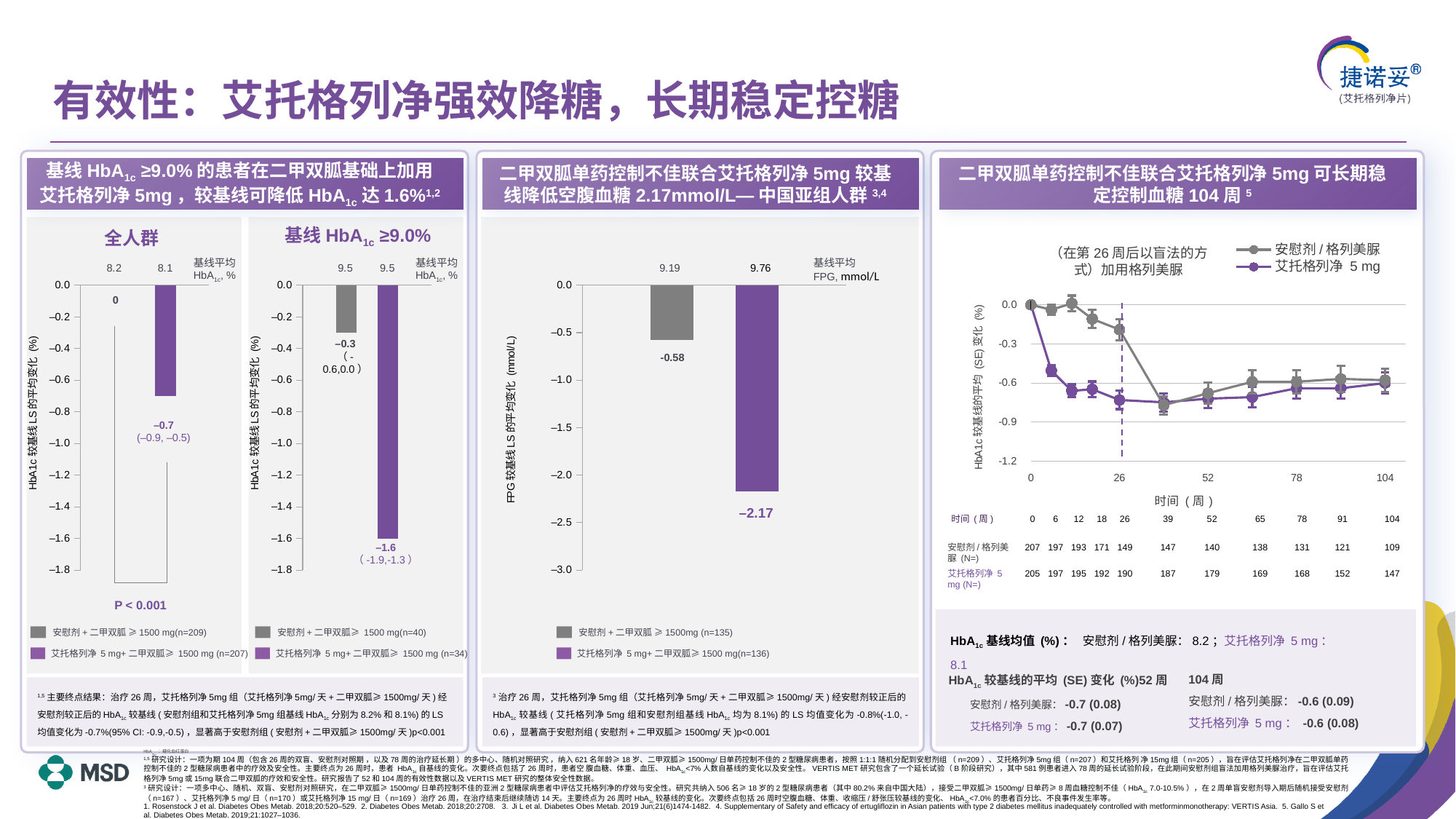

# 有效性：艾托格列净强效降糖，长期稳定控糖

基线HbA1c ≥9.0%的患者在二甲双胍基础上加用
艾托格列净5mg，较基线可降低HbA1c达1.6%1,2
二甲双胍单药控制不佳联合艾托格列净5mg较基线降低空腹血糖2.17mmol/L—中国亚组人群3,4
二甲双胍单药控制不佳联合艾托格列净5mg可长期稳定控制血糖104周5

### Chart

| Category | Placebo (n=61) | Ertugliflozin 5 mg (n=74) |
|---|---|---|
| >9.0% | 0.0 | -0.7 |
基线平均
HbA1c, %
0
–0.7
(–0.9, –0.5)

### Chart

| Category | Placebo (n=61) | Ertugliflozin 5 mg (n=74) |
|---|---|---|
| >9.0% | -0.3 | -1.6 |
基线平均
HbA1c, %
–0.3
（-0.6,0.0）
–1.6
（-1.9,-1.3）

### Chart

| Category | Placebo (n=61) | Ertugliflozin 5 mg (n=74) |
|---|---|---|
| >9.0% | -0.58 | -2.17 |
基线平均
FPG, mmol/L
-0.58
–2.17

全人群
基线HbA1c ≥9.0%

### Chart

| Category | 安慰剂/格列美脲 | 艾托格列净 5 mg |
|---|---|---|
（在第26周后以盲法的方式）加用格列美脲
时间 (周)
安慰剂/格列美脲 (N=)
艾托格列净 5 mg (N=)
0
207
205
6
197
197
12
193
195
18
171
192
26
149
190
39
147
187
52
140
179
65
138
169
78
131
168
91
121
152
104
109
147
P < 0.001

安慰剂+二甲双胍 ≥1500 mg(n=209)

安慰剂+二甲双胍≥ 1500 mg(n=40)

安慰剂+二甲双胍 ≥1500mg (n=135)

HbA1c基线均值 (%)：   安慰剂/格列美脲：8.2；艾托格列净 5 mg：8.1
艾托格列净 5 mg+二甲双胍≥ 1500 mg (n=207)

艾托格列净 5 mg+二甲双胍≥ 1500 mg (n=34)

艾托格列净 5 mg+二甲双胍≥1500 mg(n=136)

HbA1c较基线的平均 (SE)变化 (%)52周
安慰剂/格列美脲：-0.7 (0.08)
艾托格列净 5 mg：-0.7 (0.07)
104周
安慰剂/格列美脲：-0.6 (0.09)
艾托格列净 5 mg： -0.6 (0.08)
1,5主要终点结果：治疗26周，艾托格列净5mg组（艾托格列净5mg/天+二甲双胍≥1500mg/天)经安慰剂较正后的HbA1c较基线(安慰剂组和艾托格列净5mg组基线HbA1c分别为8.2%和8.1%)的LS均值变化为-0.7%(95% CI: -0.9,-0.5)，显著高于安慰剂组(安慰剂+二甲双胍≥1500mg/天)p<0.001
3治疗26周，艾托格列净5mg组（艾托格列净5mg/天+二甲双胍≥1500mg/天)经安慰剂较正后的HbA1c较基线(艾托格列净5mg组和安慰剂组基线HbA1c均为8.1%)的LS均值变化为-0.8%(-1.0, -0.6)，显著高于安慰剂组(安慰剂+二甲双胍≥1500mg/天)p<0.001
HbA1c：糖化血红蛋白
1,5研究设计：一项为期104周（包含26周的双盲、安慰剂对照期 ，以及78周的治疗延长期 ）的多中心、随机对照研究 ，纳入621名年龄≥18岁、二甲双胍≥1500mg/日单药控制不佳的2型糖尿病患者，按照1:1:1随机分配到安慰剂组 （n=209）、艾托格列净5mg组（n=207）和艾托格列 净15mg组（n=205），旨在评估艾托格列净在二甲双胍单药控制不佳的2型糖尿病患者中的疗效及安全性。主要终点为26周时，患者 HbA1c自基线的变化。次要终点包括了26周时，患者空 腹血糖、体重、血压、 HbA1c<7%人数自基线的变化以及安全性。VERTIS MET研究包含了一个延长试验（B阶段研究），其中581例患者进入78周的延长试验阶段，在此期间安慰剂组盲法加用格列美脲治疗，旨在评估艾托格列净5mg或15mg联合二甲双胍的疗效和安全性。研究报告了52和104周的有效性数据以及VERTIS MET研究的整体安全性数据。
3研究设计：一项多中心、随机、双盲、安慰剂对照研究，在二甲双胍≥1500mg/日单药控制不佳的亚洲2型糖尿病患者中评估艾托格列净的疗效与安全性。研究共纳入506名≥18岁的2型糖尿病患者（其中80.2%来自中国大陆），接受二甲双胍≥1500mg/日单药≥8周血糖控制不佳（HbA1c 7.0-10.5%），在2周单盲安慰剂导入期后随机接受安慰剂（n=167）、艾托格列净5 mg/日（n=170）或艾托格列净15 mg/日（n=169）治疗26周，在治疗结束后继续随访14天。主要终点为26周时HbA1c较基线的变化。次要终点包括26周时空腹血糖、体重、收缩压/舒张压较基线的变化、HbA1c<7.0%的患者百分比、不良事件发生率等。
1. Rosenstock J et al. Diabetes Obes Metab. 2018;20:520–529.  2. Diabetes Obes Metab. 2018;20:2708.   3. Ji L et al. Diabetes Obes Metab. 2019 Jun;21(6)1474-1482.  4. Supplementary of Safety and efficacy of ertugliflozin in Asian patients with type 2 diabetes mellitus inadequately controlled with metforminmonotherapy: VERTIS Asia.  5. Gallo S et al. Diabetes Obes Metab. 2019;21:1027–1036.